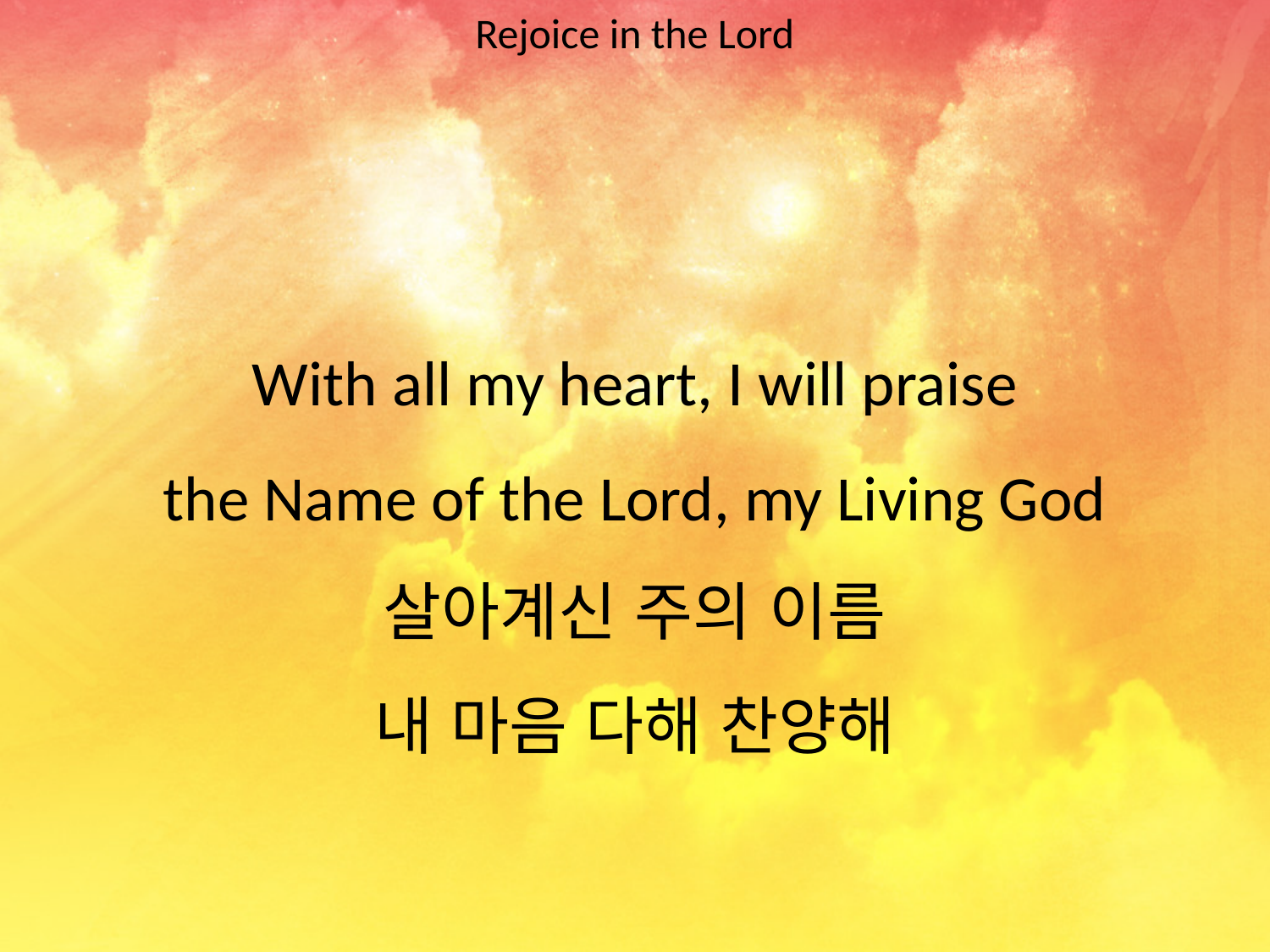

Rejoice in the Lord
#
With all my heart, I will praise
the Name of the Lord, my Living God
살아계신 주의 이름
내 마음 다해 찬양해